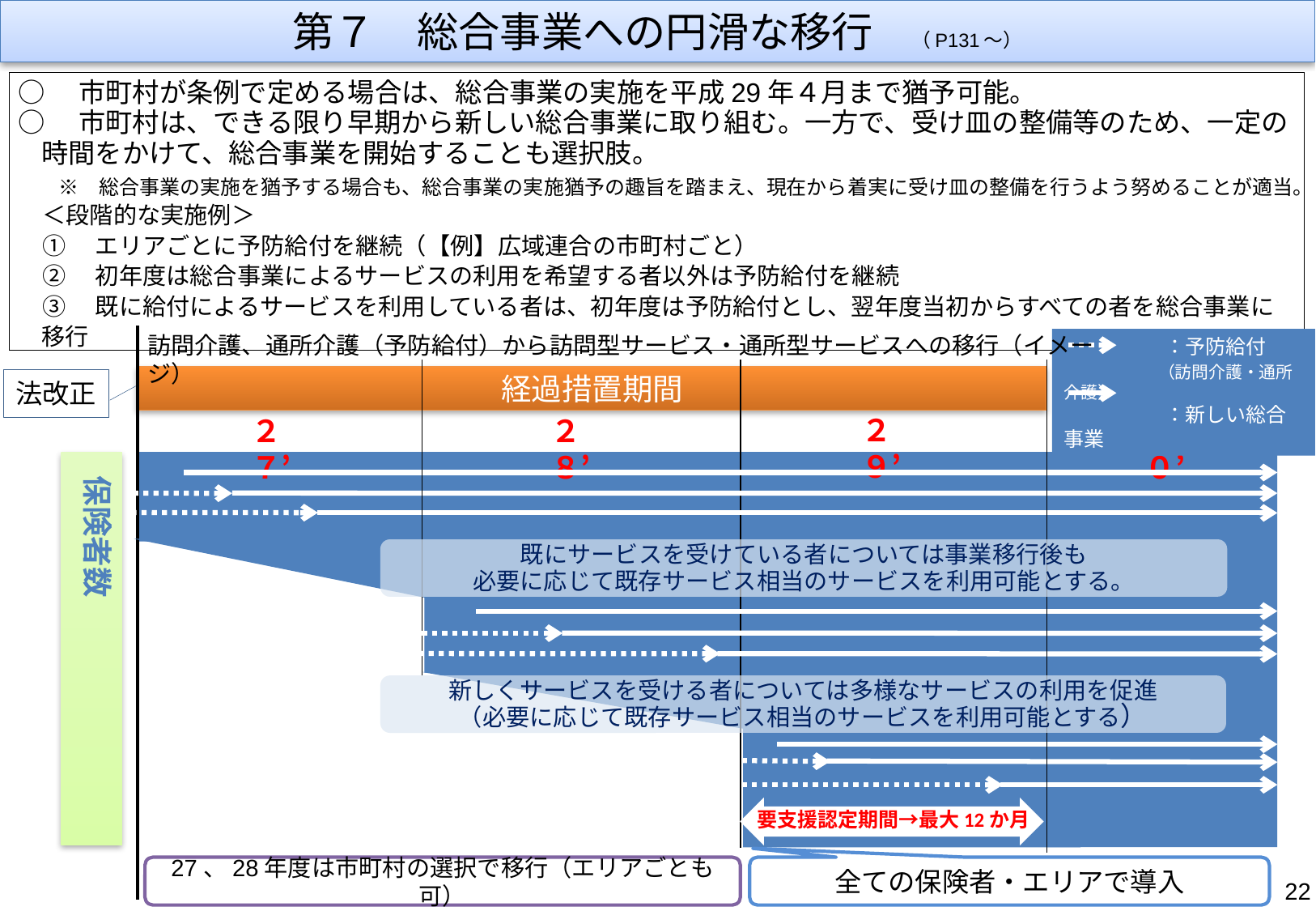

第７　総合事業への円滑な移行　　（P131～）
○　市町村が条例で定める場合は、総合事業の実施を平成29年４月まで猶予可能。
○　市町村は、できる限り早期から新しい総合事業に取り組む。一方で、受け皿の整備等のため、一定の時間をかけて、総合事業を開始することも選択肢。
　　※　総合事業の実施を猶予する場合も、総合事業の実施猶予の趣旨を踏まえ、現在から着実に受け皿の整備を行うよう努めることが適当。
＜段階的な実施例＞
①　エリアごとに予防給付を継続（【例】広域連合の市町村ごと）
②　初年度は総合事業によるサービスの利用を希望する者以外は予防給付を継続
③　既に給付によるサービスを利用している者は、初年度は予防給付とし、翌年度当初からすべての者を総合事業に移行

訪問介護、通所介護（予防給付）から訪問型サービス・通所型サービスへの移行（イメージ）
　　　　　：予防給付
　　　 　  （訪問介護・通所介護）
　　　　　：新しい総合事業
経過措置期間
法改正
２９’
２７’
２８’
３０’

保険者数

既にサービスを受けている者については事業移行後も
必要に応じて既存サービス相当のサービスを利用可能とする。

新しくサービスを受ける者については多様なサービスの利用を促進
（必要に応じて既存サービス相当のサービスを利用可能とする）

要支援認定期間→最大12か月
27、28年度は市町村の選択で移行（エリアごとも可）
全ての保険者・エリアで導入
22